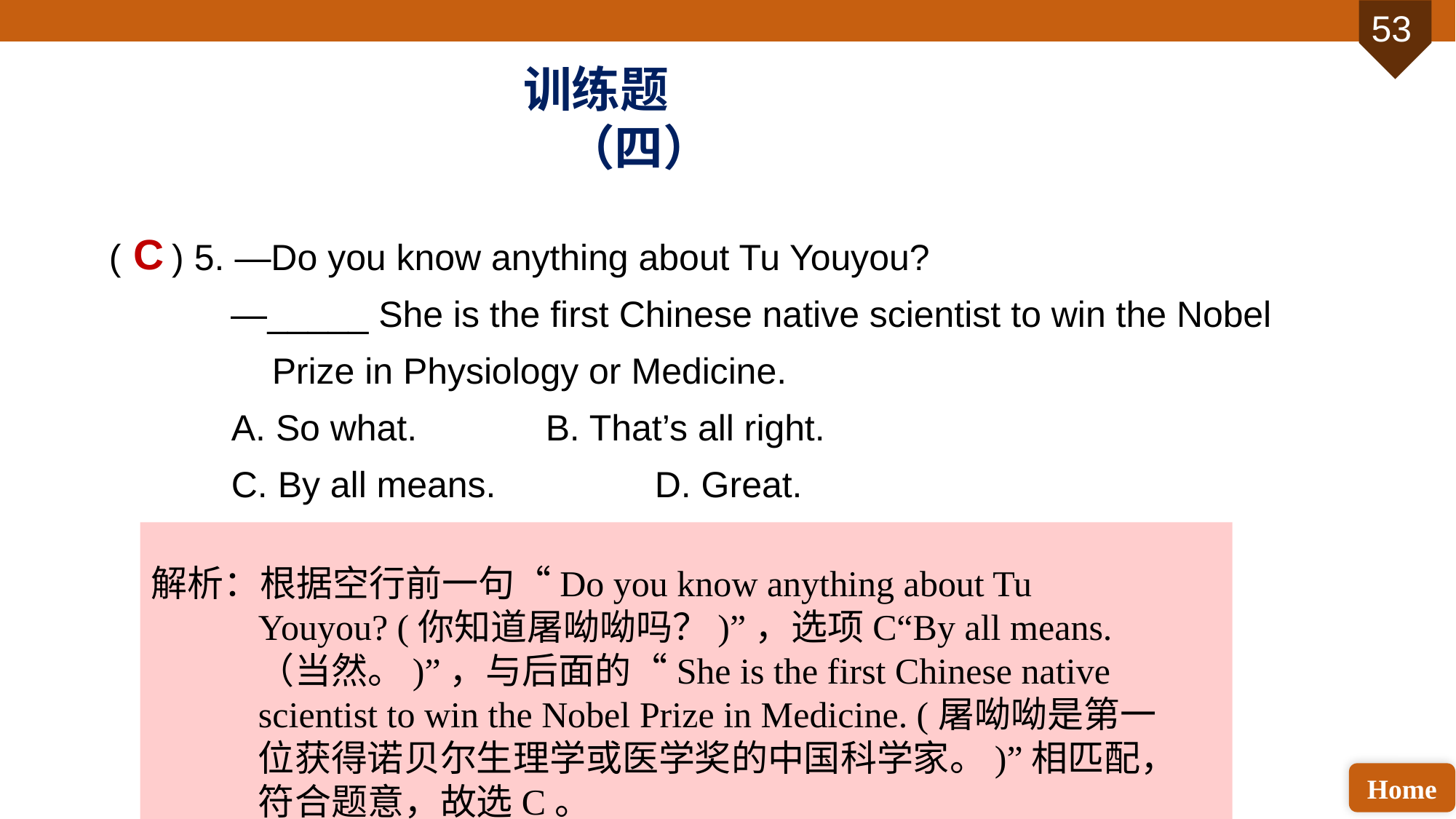

训练题（四）
(     ) 5. —Do you know anything about Tu Youyou?
            —_____ She is the first Chinese native scientist to win the Nobel
                Prize in Physiology or Medicine.
            A. So what. 		B. That’s all right.
            C. By all means. 		D. Great.
C

解析：根据空行前一句“Do you know anything about Tu Youyou? (你知道屠呦呦吗？)”，选项C“By all means.（当然。)”，与后面的“She is the first Chinese native scientist to win the Nobel Prize in Medicine. (屠呦呦是第一位获得诺贝尔生理学或医学奖的中国科学家。)”相匹配，符合题意，故选C。